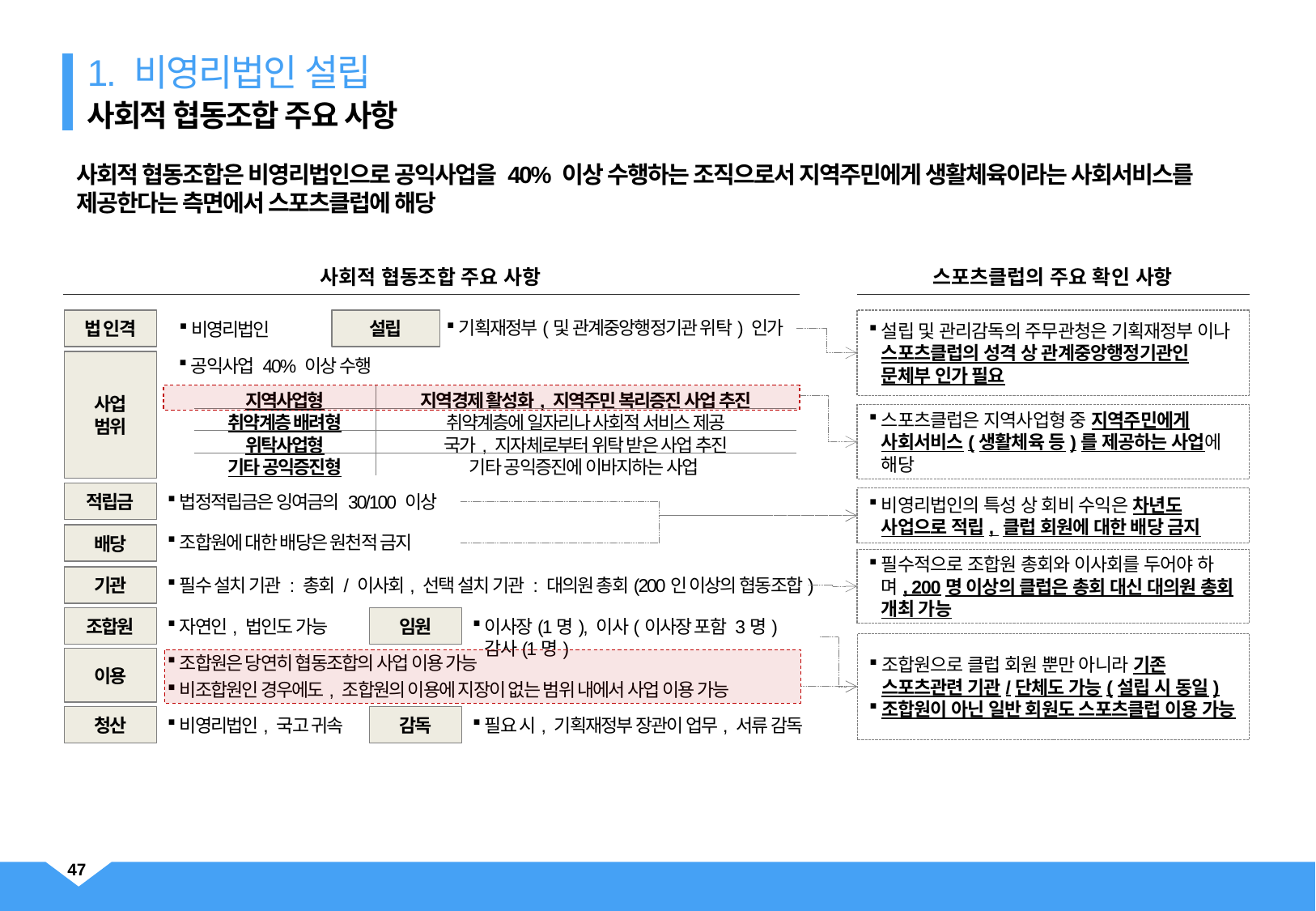

1. 비영리법인 설립
사회적 협동조합 주요 사항
사회적 협동조합은 비영리법인으로 공익사업을 40% 이상 수행하는 조직으로서 지역주민에게 생활체육이라는 사회서비스를 제공한다는 측면에서 스포츠클럽에 해당
사회적 협동조합 주요 사항
스포츠클럽의 주요 확인 사항
법 인격
설립
설립 및 관리감독의 주무관청은 기획재정부 이나 스포츠클럽의 성격 상 관계중앙행정기관인 문체부 인가 필요
기획재정부(및 관계중앙행정기관 위탁) 인가
비영리법인
공익사업 40% 이상 수행
사업
범위

| 지역사업형 | 지역경제 활성화, 지역주민 복리증진 사업 추진 |
| --- | --- |
| 취약계층 배려형 | 취약계층에 일자리나 사회적 서비스 제공 |
| 위탁사업형 | 국가, 지자체로부터 위탁 받은 사업 추진 |
| 기타 공익증진형 | 기타 공익증진에 이바지하는 사업 |
스포츠클럽은 지역사업형 중 지역주민에게 사회서비스(생활체육 등)를 제공하는 사업에 해당
적립금
법정적립금은 잉여금의 30/100 이상
비영리법인의 특성 상 회비 수익은 차년도 사업으로 적립, 클럽 회원에 대한 배당 금지
배당
조합원에 대한 배당은 원천적 금지
필수적으로 조합원 총회와 이사회를 두어야 하며, 200명 이상의 클럽은 총회 대신 대의원 총회 개최 가능
기관
필수 설치 기관 : 총회 / 이사회, 선택 설치 기관 : 대의원 총회(200인 이상의 협동조합)
조합원
임원
자연인, 법인도 가능
이사장(1명), 이사(이사장 포함 3명) 감사(1명)
조합원으로 클럽 회원 뿐만 아니라 기존 스포츠관련 기관/단체도 가능(설립 시 동일)
조합원이 아닌 일반 회원도 스포츠클럽 이용 가능
조합원은 당연히 협동조합의 사업 이용 가능
비조합원인 경우에도, 조합원의 이용에 지장이 없는 범위 내에서 사업 이용 가능
이용

청산
감독
비영리법인, 국고 귀속
필요 시, 기획재정부 장관이 업무, 서류 감독